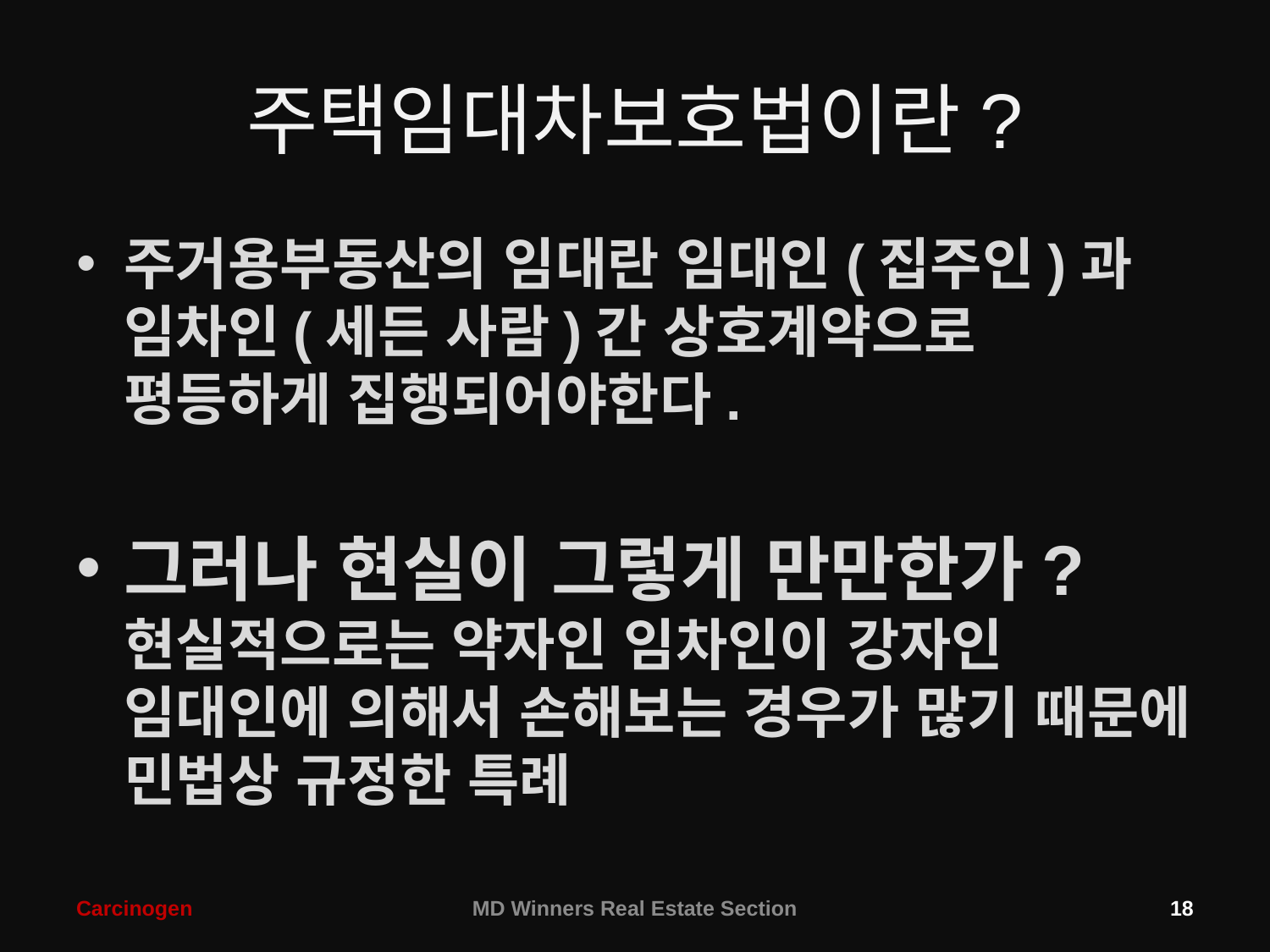

# 주택임대차보호법이란?
주거용부동산의 임대란 임대인(집주인)과 임차인(세든 사람)간 상호계약으로 평등하게 집행되어야한다.

그러나 현실이 그렇게 만만한가? 현실적으로는 약자인 임차인이 강자인 임대인에 의해서 손해보는 경우가 많기 때문에 민법상 규정한 특례
Carcinogen
MD Winners Real Estate Section
18